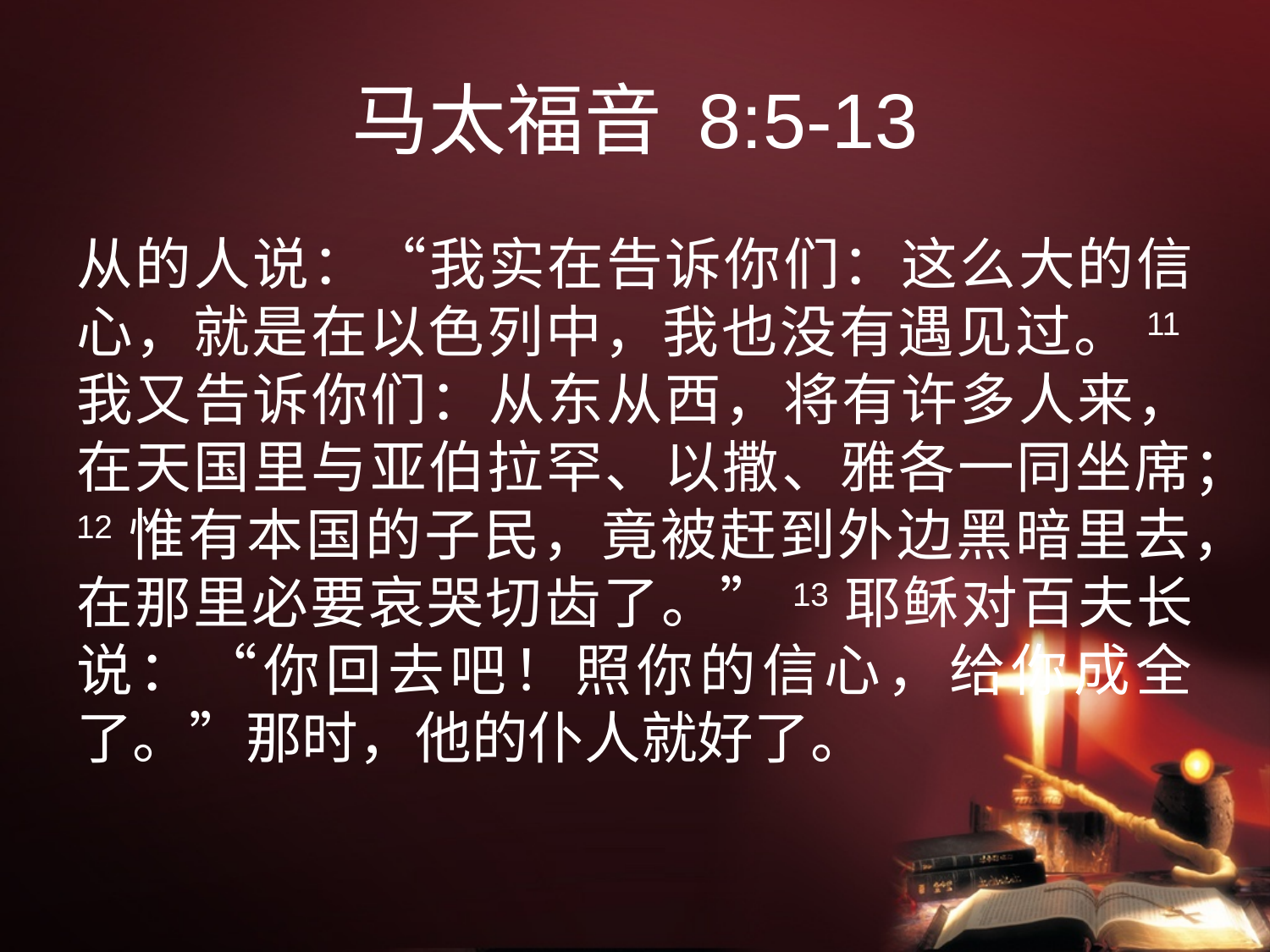

# 马太福音 8:5-13
从的人说：“我实在告诉你们：这么大的信心，就是在以色列中，我也没有遇见过。11我又告诉你们：从东从西，将有许多人来，在天国里与亚伯拉罕、以撒、雅各一同坐席；12惟有本国的子民，竟被赶到外边黑暗里去，在那里必要哀哭切齿了。”13耶稣对百夫长说：“你回去吧！照你的信心，给你成全了。”那时，他的仆人就好了。